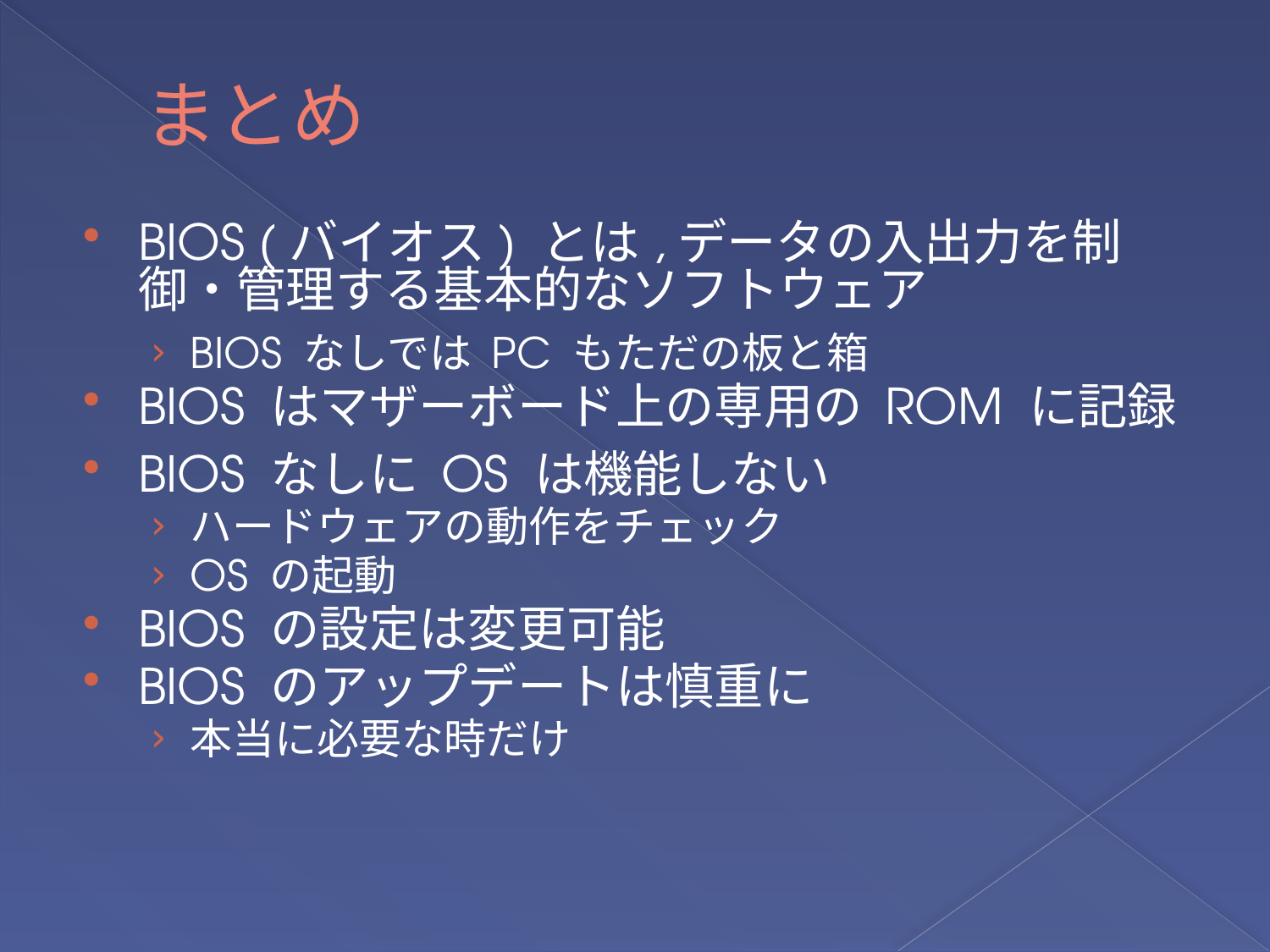

# まとめ
BIOS (バイオス) とは,データの入出力を制御・管理する基本的なソフトウェア
BIOS なしでは PC もただの板と箱
BIOS はマザーボード上の専用の ROM に記録
BIOS なしに OS は機能しない
ハードウェアの動作をチェック
OS の起動
BIOS の設定は変更可能
BIOS のアップデートは慎重に
本当に必要な時だけ